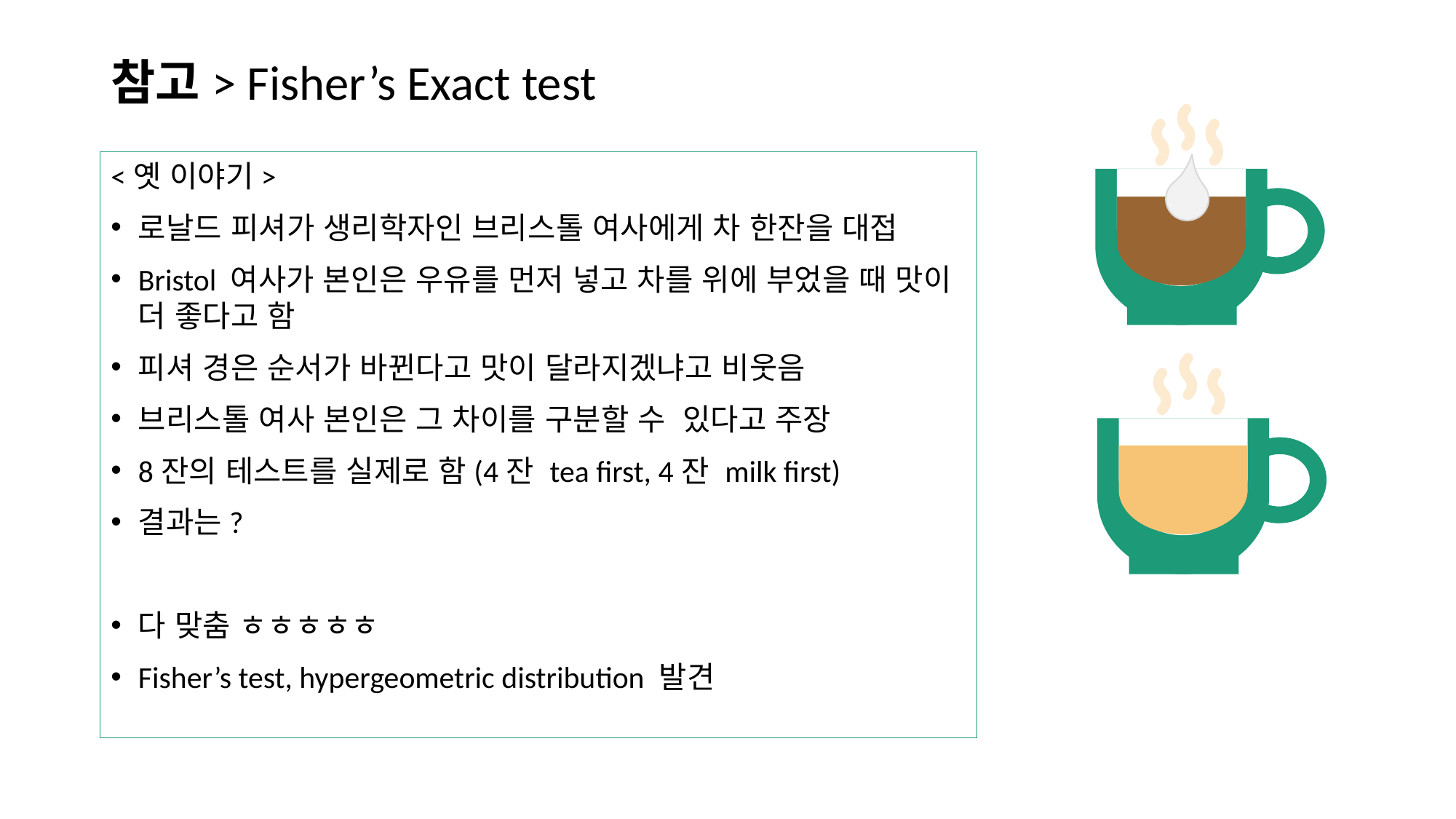

# 참고> Fisher’s Exact test

<옛 이야기>
로날드 피셔가 생리학자인 브리스톨 여사에게 차 한잔을 대접
Bristol 여사가 본인은 우유를 먼저 넣고 차를 위에 부었을 때 맛이 더 좋다고 함
피셔 경은 순서가 바뀐다고 맛이 달라지겠냐고 비웃음
브리스톨 여사 본인은 그 차이를 구분할 수  있다고 주장
8잔의 테스트를 실제로 함(4잔 tea first, 4잔 milk first)
결과는?

다 맞춤 ㅎㅎㅎㅎㅎ
Fisher’s test, hypergeometric distribution 발견